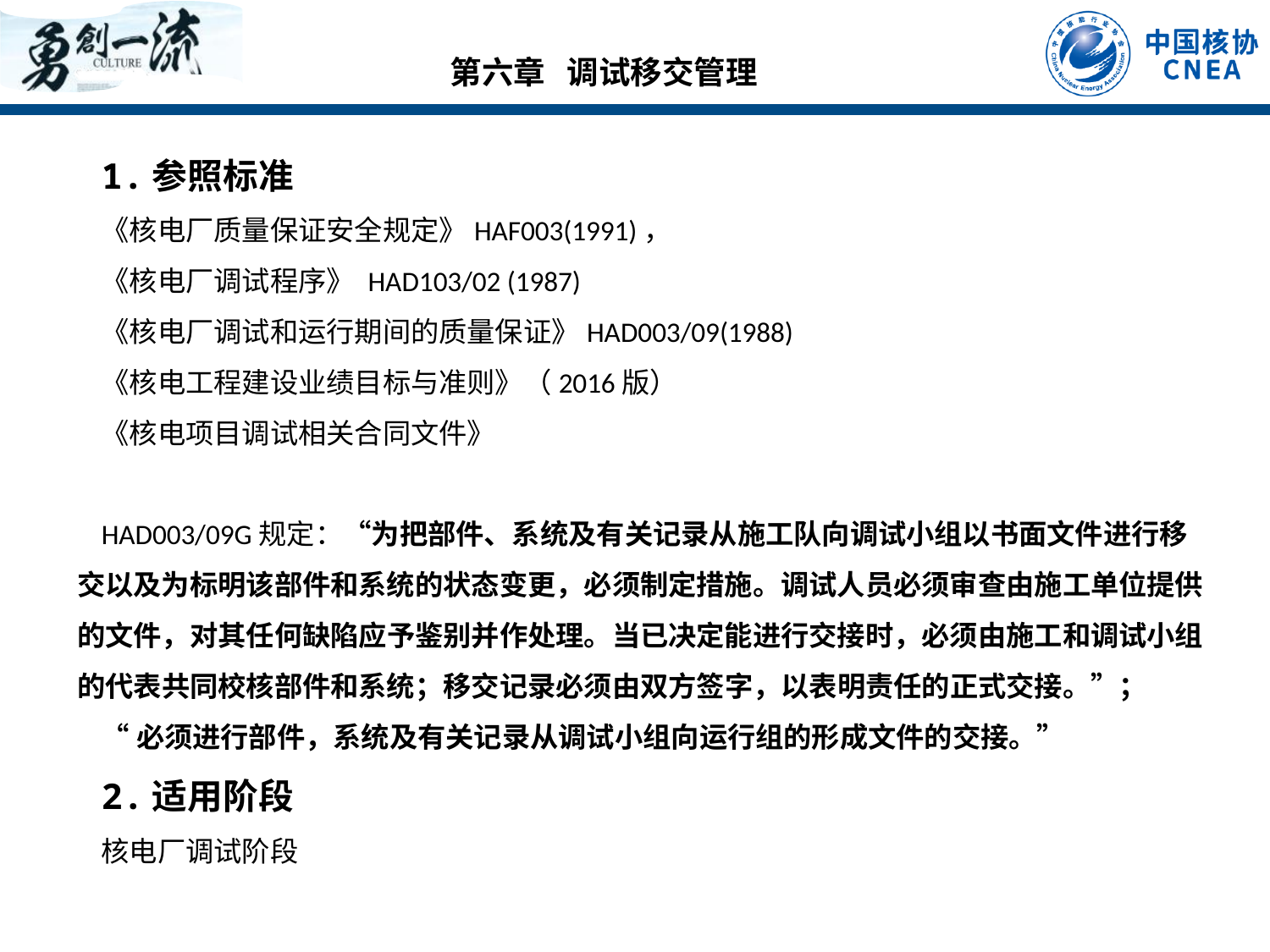

第六章   调试移交管理
1.参照标准
《核电厂质量保证安全规定》HAF003(1991)，
《核电厂调试程序》 HAD103/02 (1987)
《核电厂调试和运行期间的质量保证》HAD003/09(1988)
《核电工程建设业绩目标与准则》（2016版）
《核电项目调试相关合同文件》

HAD003/09G规定：“为把部件、系统及有关记录从施工队向调试小组以书面文件进行移交以及为标明该部件和系统的状态变更，必须制定措施。调试人员必须审查由施工单位提供的文件，对其任何缺陷应予鉴别并作处理。当已决定能进行交接时，必须由施工和调试小组的代表共同校核部件和系统；移交记录必须由双方签字，以表明责任的正式交接。”；
“必须进行部件，系统及有关记录从调试小组向运行组的形成文件的交接。”
2.适用阶段
核电厂调试阶段